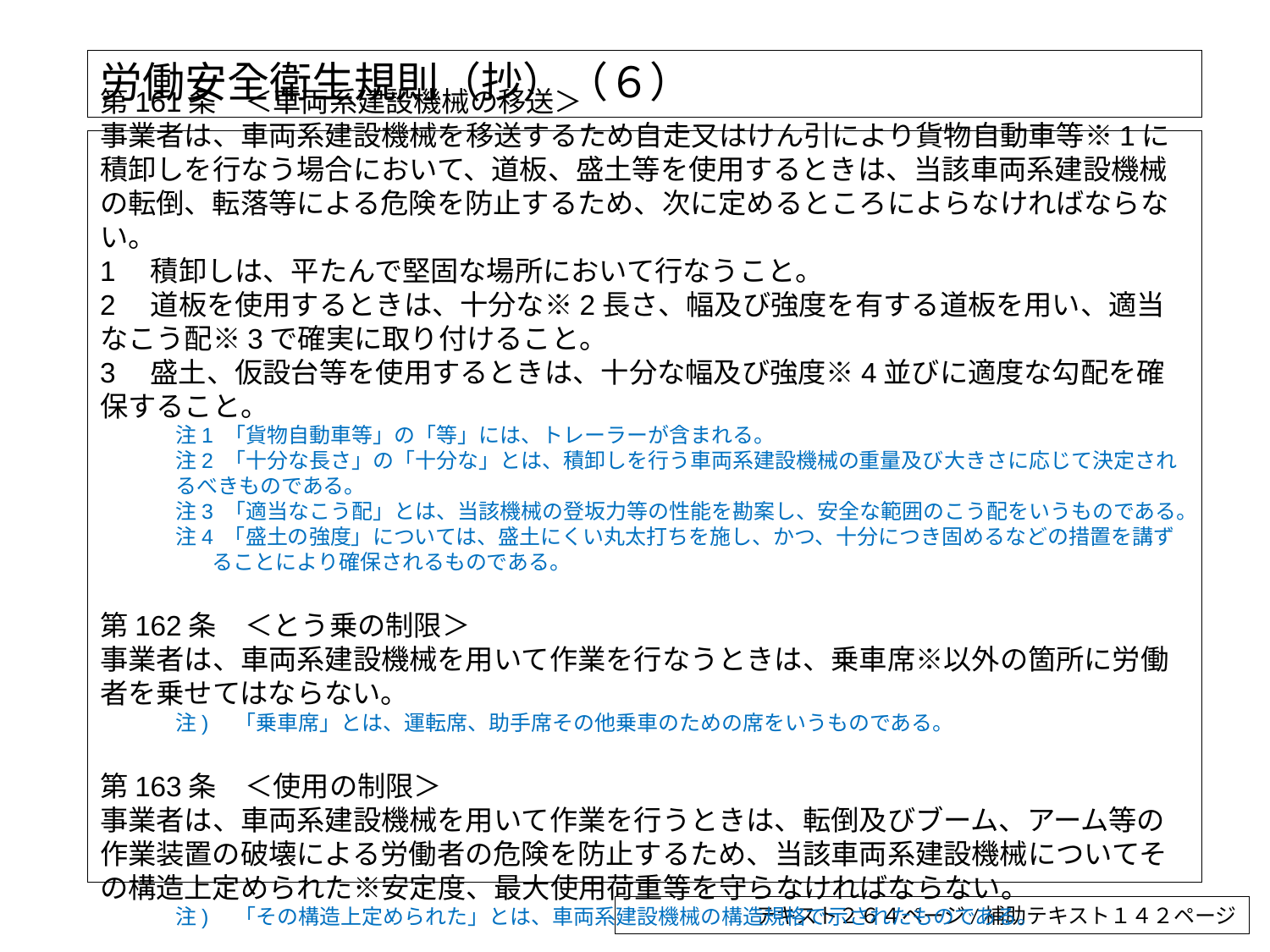

# 労働安全衛生規則（抄）（６）
第161条　＜車両系建設機械の移送＞
事業者は、車両系建設機械を移送するため自走又はけん引により貨物自動車等※1に積卸しを行なう場合において、道板、盛土等を使用するときは、当該車両系建設機械の転倒、転落等による危険を防止するため、次に定めるところによらなければならない。
1　積卸しは、平たんで堅固な場所において行なうこと。
2　道板を使用するときは、十分な※2長さ、幅及び強度を有する道板を用い、適当なこう配※3で確実に取り付けること。
3　盛土、仮設台等を使用するときは、十分な幅及び強度※4並びに適度な勾配を確保すること。
注1 「貨物自動車等」の「等」には、トレーラーが含まれる。
注2 「十分な長さ」の「十分な」とは、積卸しを行う車両系建設機械の重量及び大きさに応じて決定されるべきものである。
注3 「適当なこう配」とは、当該機械の登坂力等の性能を勘案し、安全な範囲のこう配をいうものである。
注4 「盛土の強度」については、盛土にくい丸太打ちを施し、かつ、十分につき固めるなどの措置を講ずることにより確保されるものである。

第162条　＜とう乗の制限＞
事業者は、車両系建設機械を用いて作業を行なうときは、乗車席※以外の箇所に労働者を乗せてはならない。
注)　「乗車席」とは、運転席、助手席その他乗車のための席をいうものである。

第163条　＜使用の制限＞
事業者は、車両系建設機械を用いて作業を行うときは、転倒及びブーム、アーム等の作業装置の破壊による労働者の危険を防止するため、当該車両系建設機械についてその構造上定められた※安定度、最大使用荷重等を守らなければならない。
注)　「その構造上定められた」とは、車両系建設機械の構造規格で示されたものである。
テキスト２６４ページ/補助テキスト１４２ページ